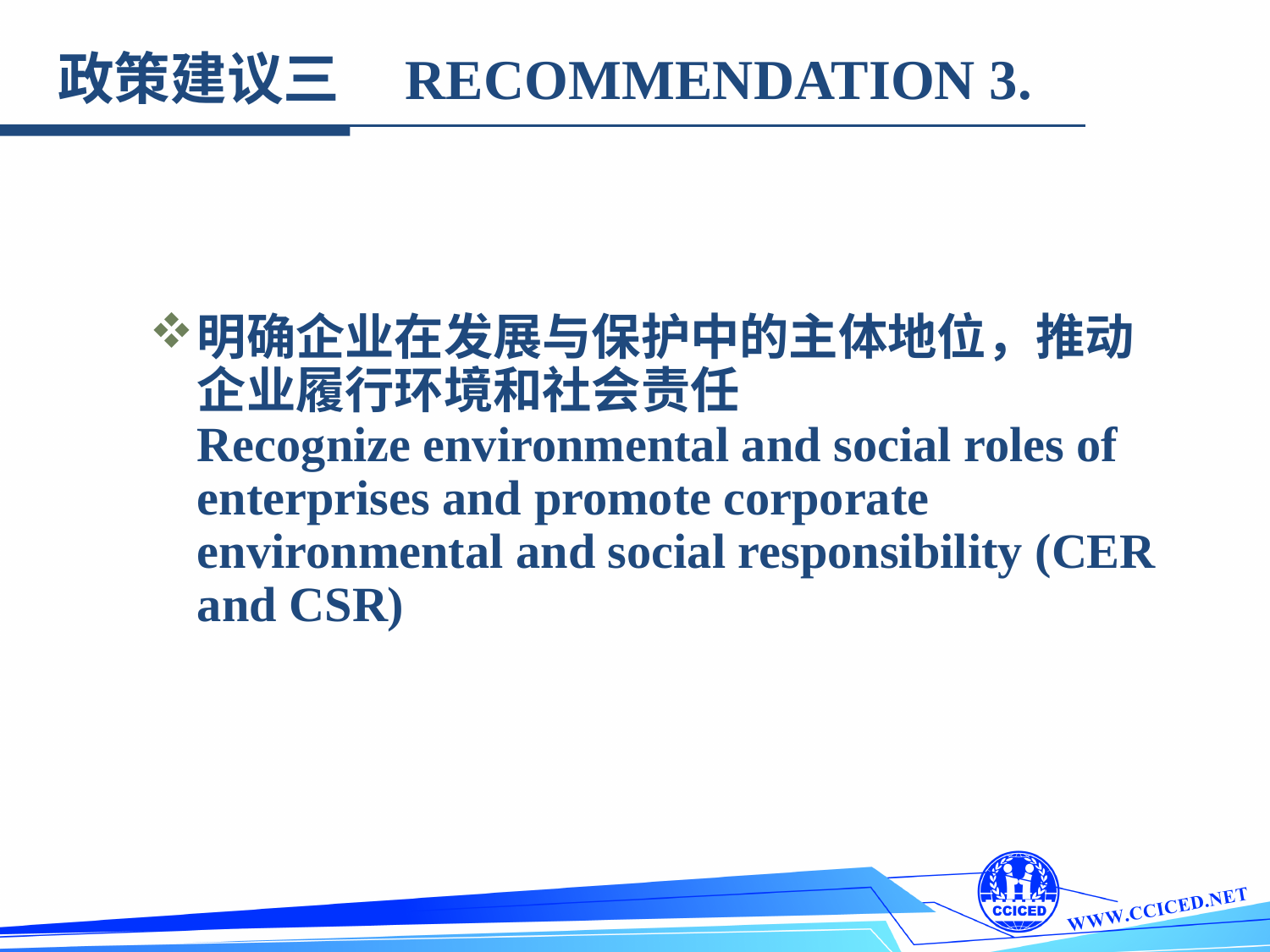

政策建议三    RECOMMENDATION 3.
明确企业在发展与保护中的主体地位，推动企业履行环境和社会责任
Recognize environmental and social roles of enterprises and promote corporate environmental and social responsibility (CER and CSR)